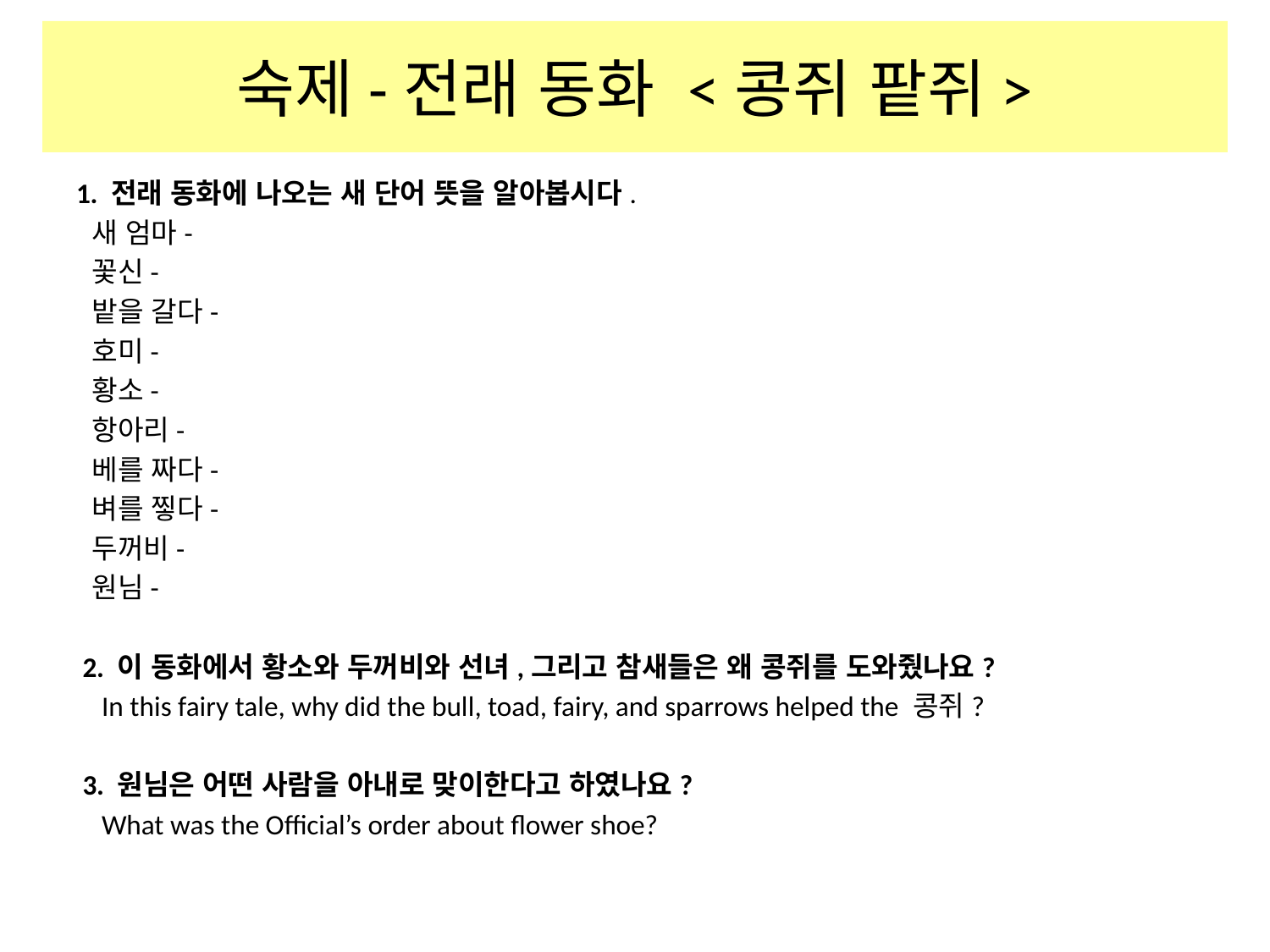

# 숙제-전래 동화 <콩쥐 팥쥐>
1. 전래 동화에 나오는 새 단어 뜻을 알아봅시다.
새 엄마-
꽃신-
밭을 갈다-
호미-
황소-
항아리-
베를 짜다-
벼를 찧다-
두꺼비-
원님-

 2. 이 동화에서 황소와 두꺼비와 선녀,그리고 참새들은 왜 콩쥐를 도와줬나요?
    In this fairy tale, why did the bull, toad, fairy, and sparrows helped the 콩쥐?

 3. 원님은 어떤 사람을 아내로 맞이한다고 하였나요?
    What was the Official’s order about flower shoe?